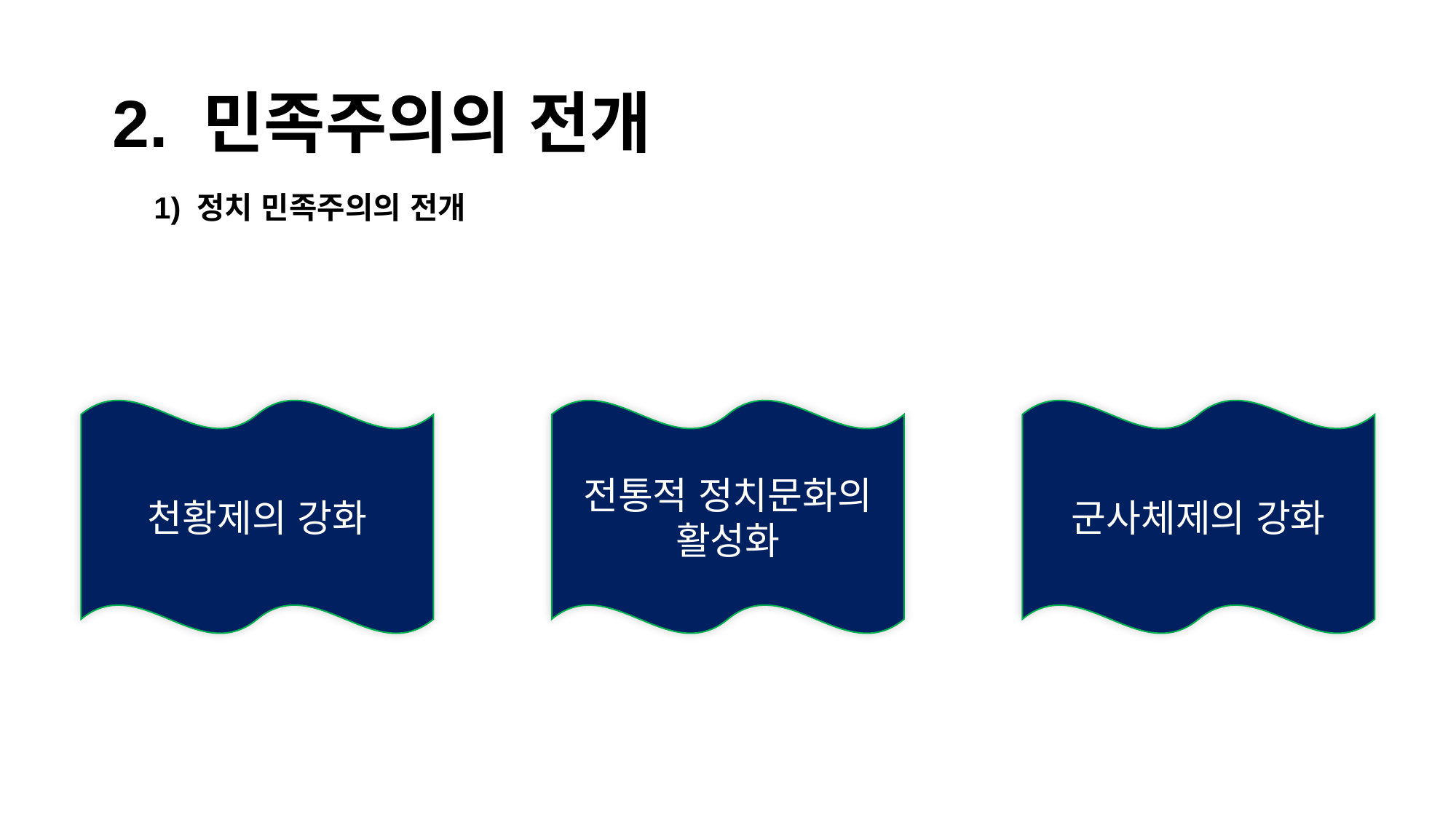

# 2. 민족주의의 전개
1) 정치 민족주의의 전개
천황제의 강화
전통적 정치문화의 활성화
군사체제의 강화